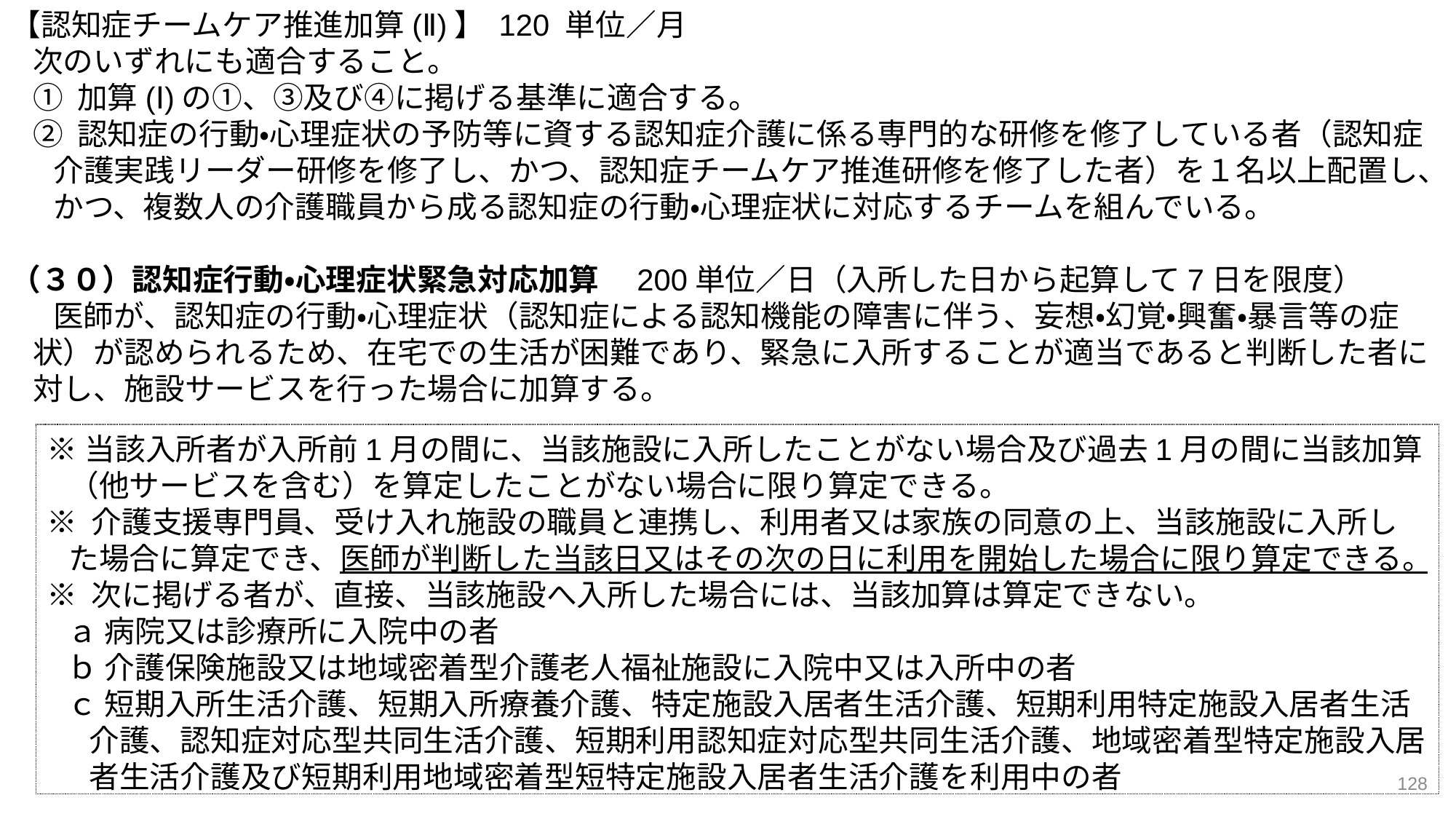

【認知症チームケア推進加算(Ⅱ)】 120 単位／月
次のいずれにも適合すること。
① 加算(Ⅰ)の①、③及び④に掲げる基準に適合する。
② 認知症の行動・心理症状の予防等に資する認知症介護に係る専門的な研修を修了している者（認知症介護実践リーダー研修を修了し、かつ、認知症チームケア推進研修を修了した者）を１名以上配置し、かつ、複数人の介護職員から成る認知症の行動・心理症状に対応するチームを組んでいる。

（３０）認知症行動・心理症状緊急対応加算　200単位／日（入所した日から起算して7日を限度）
医師が、認知症の行動・心理症状（認知症による認知機能の障害に伴う、妄想・幻覚・興奮・暴言等の症状）が認められるため、在宅での生活が困難であり、緊急に入所することが適当であると判断した者に対し、施設サービスを行った場合に加算する。

※当該入所者が入所前1月の間に、当該施設に入所したことがない場合及び過去1月の間に当該加算（他サービスを含む）を算定したことがない場合に限り算定できる。
※ 介護支援専門員、受け入れ施設の職員と連携し、利用者又は家族の同意の上、当該施設に入所した場合に算定でき、医師が判断した当該日又はその次の日に利用を開始した場合に限り算定できる。
※ 次に掲げる者が、直接、当該施設へ入所した場合には、当該加算は算定できない。
ａ 病院又は診療所に入院中の者
ｂ 介護保険施設又は地域密着型介護老人福祉施設に入院中又は入所中の者
ｃ 短期入所生活介護、短期入所療養介護、特定施設入居者生活介護、短期利用特定施設入居者生活介護、認知症対応型共同生活介護、短期利用認知症対応型共同生活介護、地域密着型特定施設入居者生活介護及び短期利用地域密着型短特定施設入居者生活介護を利用中の者
128